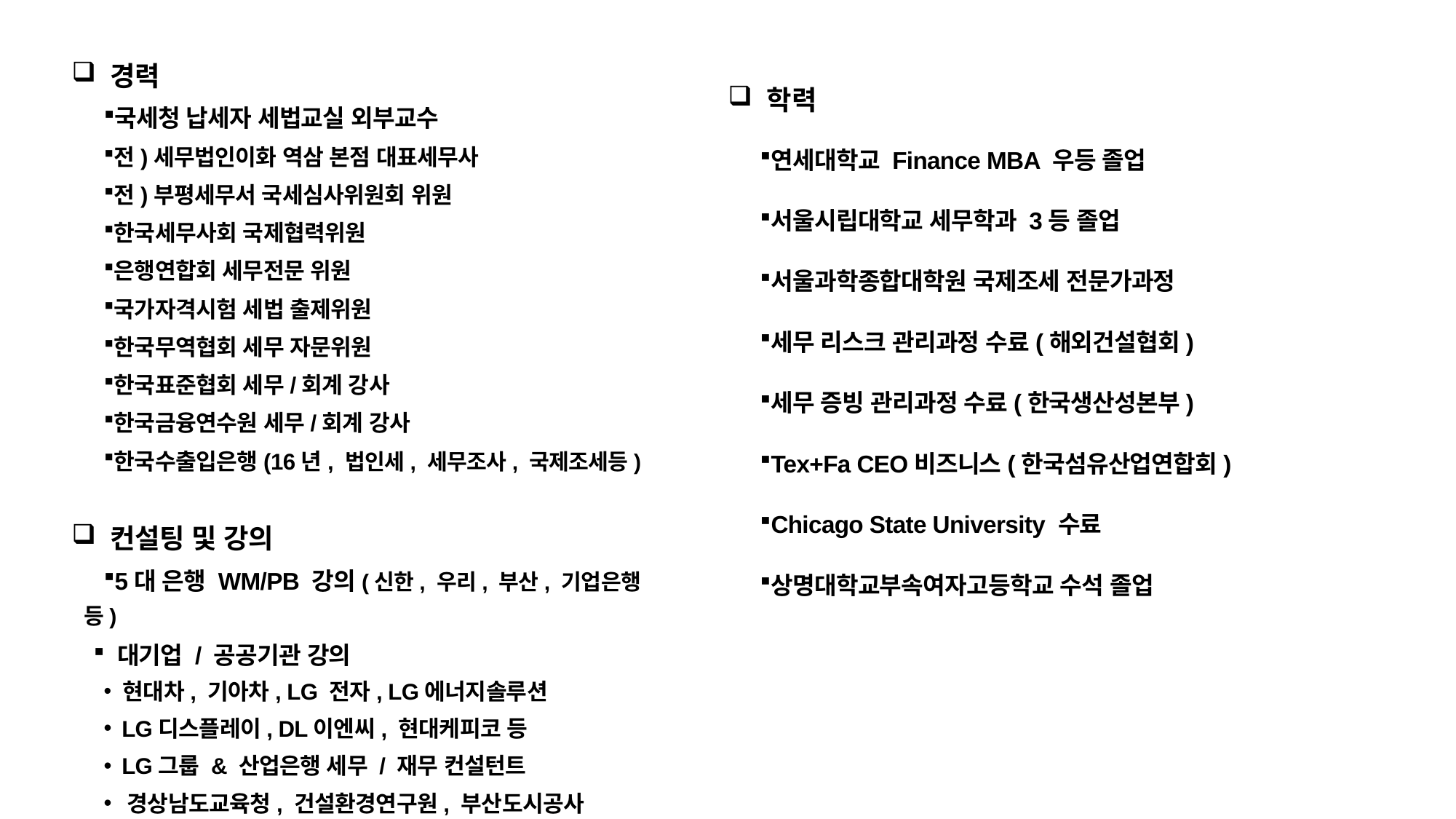

학력
연세대학교 Finance MBA 우등 졸업
서울시립대학교 세무학과 3등 졸업
서울과학종합대학원 국제조세 전문가과정
세무 리스크 관리과정 수료(해외건설협회)
세무 증빙 관리과정 수료(한국생산성본부)
Tex+Fa CEO비즈니스(한국섬유산업연합회)
Chicago State University 수료
상명대학교부속여자고등학교 수석 졸업
 경력
국세청 납세자 세법교실 외부교수
전)세무법인이화 역삼 본점 대표세무사
전)부평세무서 국세심사위원회 위원
한국세무사회 국제협력위원
은행연합회 세무전문 위원
국가자격시험 세법 출제위원
한국무역협회 세무 자문위원
한국표준협회 세무/회계 강사
한국금융연수원 세무/회계 강사
한국수출입은행(16년, 법인세, 세무조사, 국제조세등)

 컨설팅 및 강의
5대 은행 WM/PB 강의(신한, 우리, 부산, 기업은행 등)
 대기업 / 공공기관 강의
 현대차, 기아차, LG 전자, LG에너지솔루션
 LG디스플레이, DL이엔씨, 현대케피코 등
 LG그룹 & 산업은행 세무 / 재무 컨설턴트
 경상남도교육청, 건설환경연구원, 부산도시공사